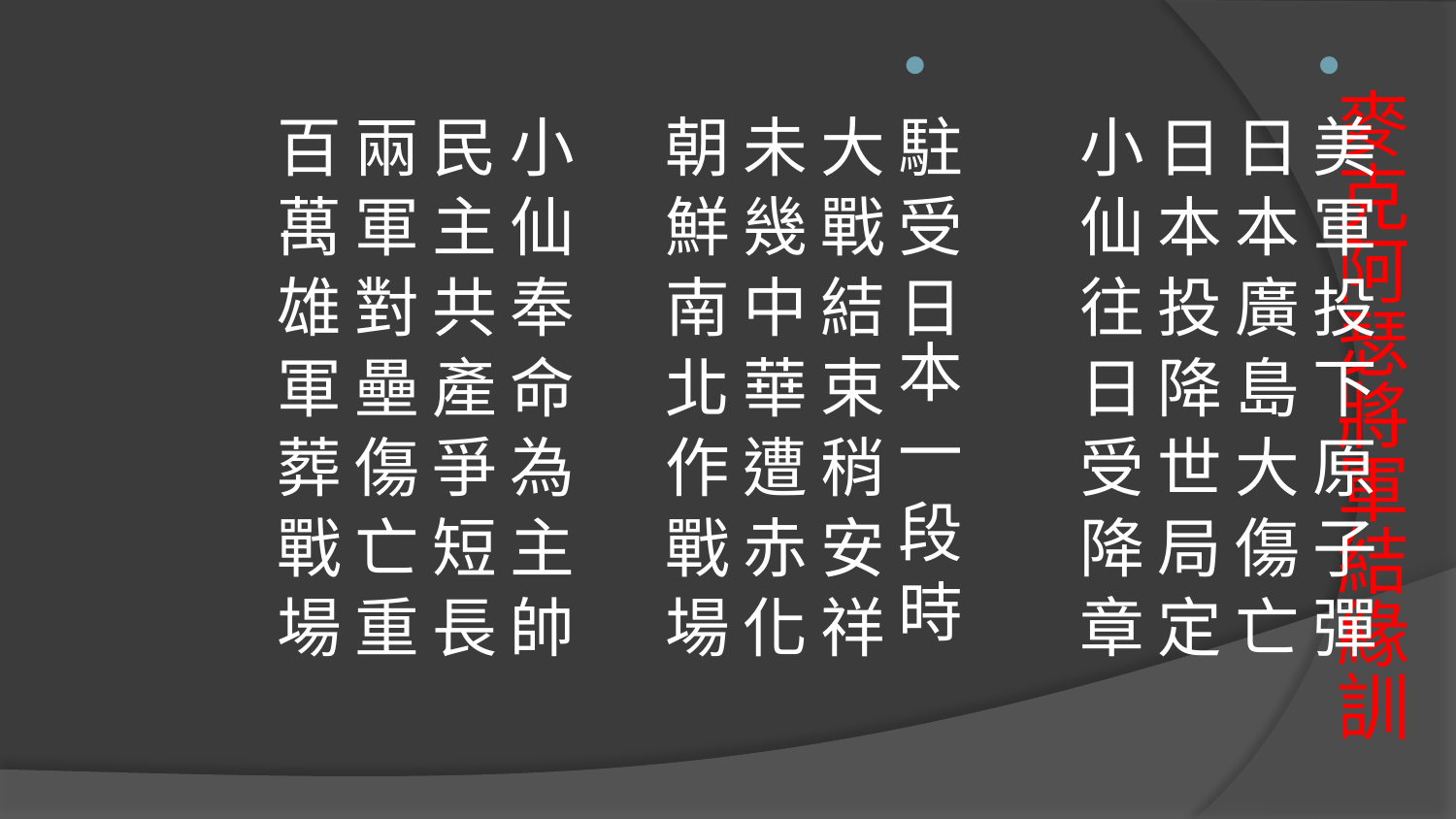

美 軍 投 下 原 子 彈
日 本 廣 島 大 傷 亡
日 本 投 降 世 局 定
小 仙 往 日 受 降 章

駐 受 日本 一 段 時 
大 戰 結 束 稍 安 祥
未 幾 中 華 遭 赤 化
朝 鮮 南 北 作 戰 場
小 仙 奉 命 為 主 帥
民 主 共 產 爭 短 長
兩 軍 對 壘 傷 亡 重
百 萬 雄 軍 葬 戰 場
# 麥克阿瑟將軍結緣訓